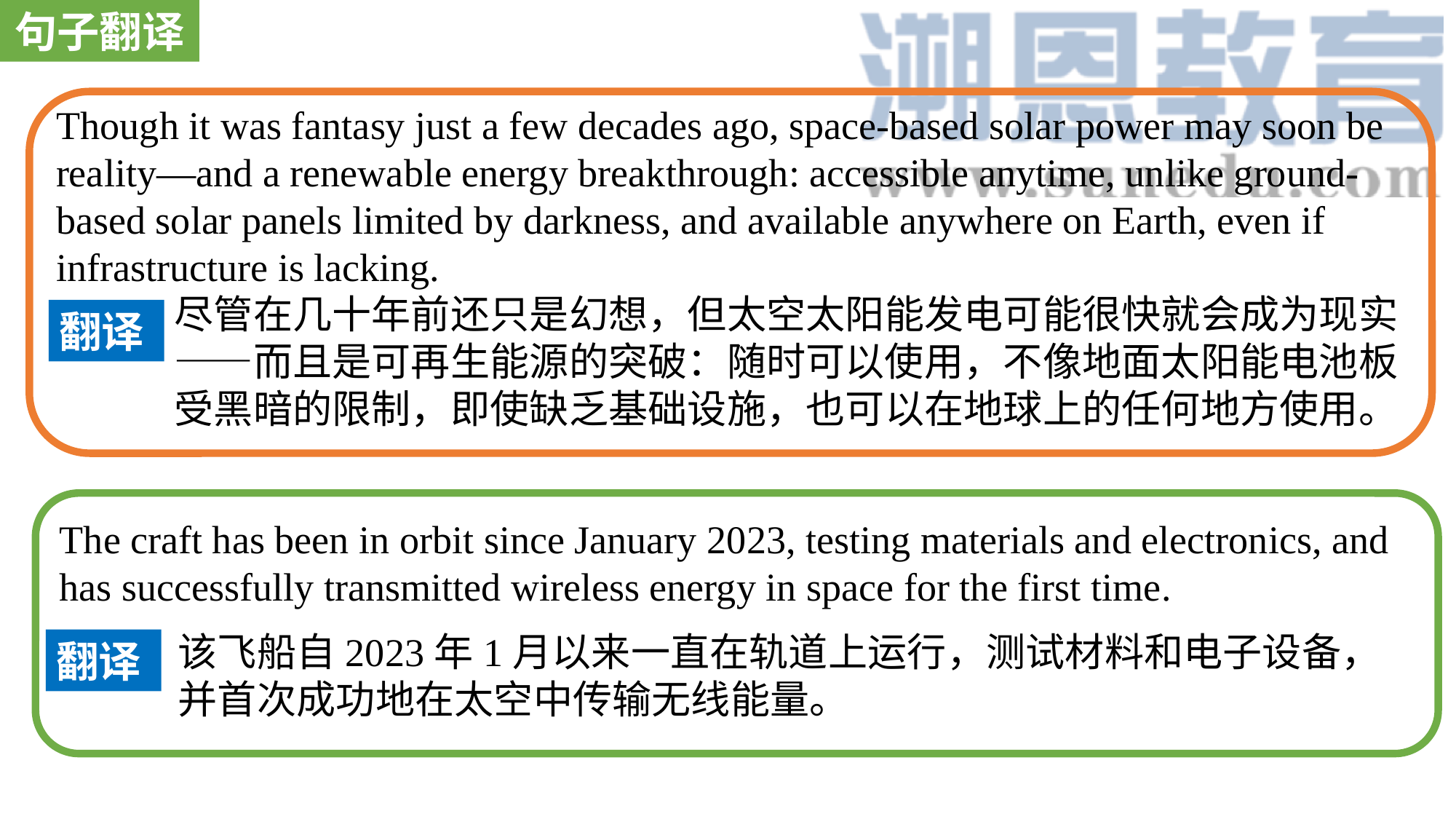

句子翻译

Though it was fantasy just a few decades ago, space-based solar power may soon be reality—and a renewable energy breakthrough: accessible anytime, unlike ground-based solar panels limited by darkness, and available anywhere on Earth, even if infrastructure is lacking.
尽管在几十年前还只是幻想，但太空太阳能发电可能很快就会成为现实——而且是可再生能源的突破：随时可以使用，不像地面太阳能电池板受黑暗的限制，即使缺乏基础设施，也可以在地球上的任何地方使用。
翻译

The craft has been in orbit since January 2023, testing materials and electronics, and has successfully transmitted wireless energy in space for the first time.
该飞船自2023年1月以来一直在轨道上运行，测试材料和电子设备，并首次成功地在太空中传输无线能量。
翻译